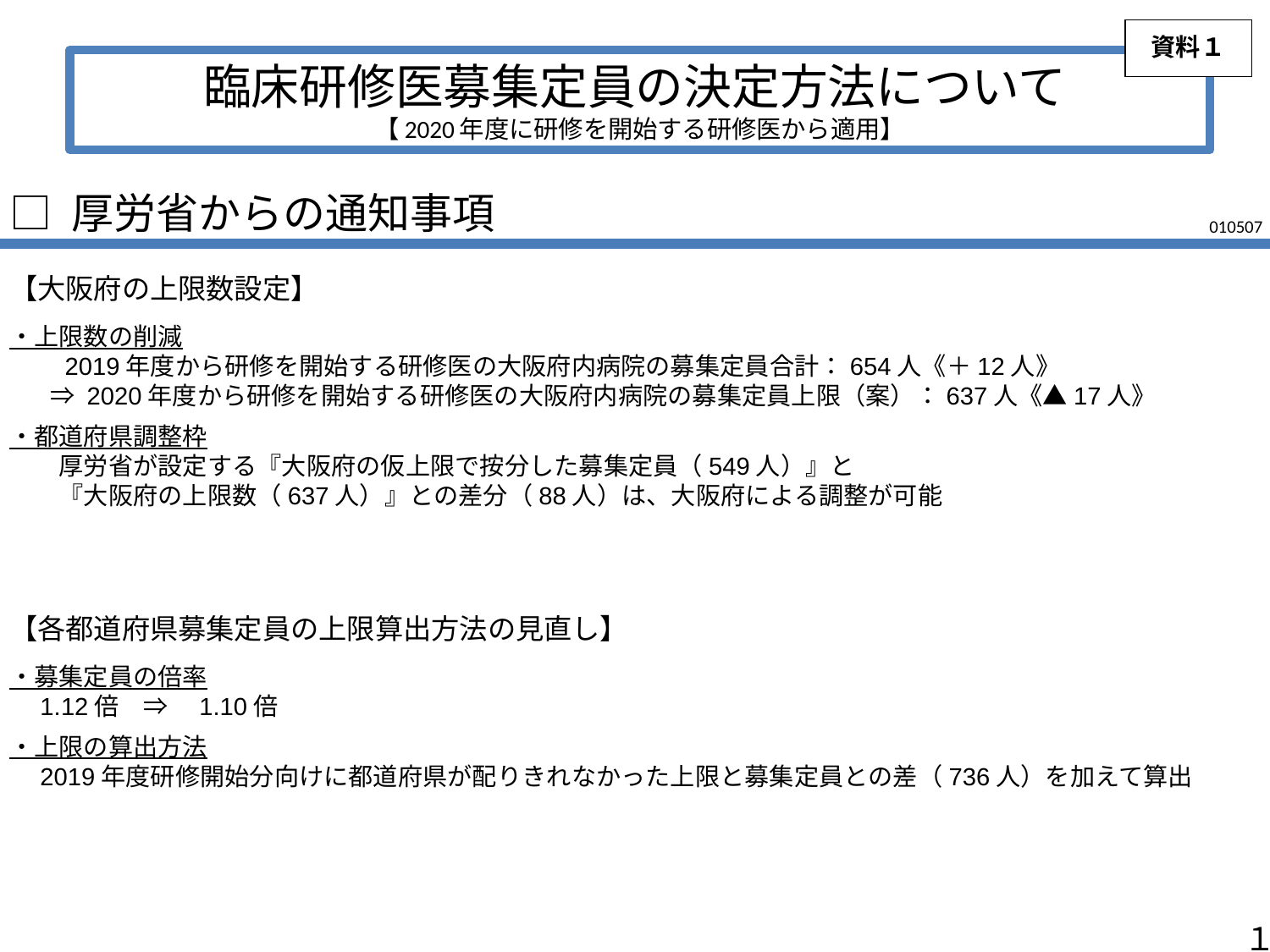

資料１
# 臨床研修医募集定員の決定方法について 【2020年度に研修を開始する研修医から適用】
□ 厚労省からの通知事項

【大阪府の上限数設定】

・上限数の削減
　　2019年度から研修を開始する研修医の大阪府内病院の募集定員合計：654人《＋12人》
　   ⇒ 2020年度から研修を開始する研修医の大阪府内病院の募集定員上限（案）：637人《▲17人》

・都道府県調整枠
　　厚労省が設定する『大阪府の仮上限で按分した募集定員（549人）』と
　　『大阪府の上限数（637人）』との差分（88人）は、大阪府による調整が可能

【各都道府県募集定員の上限算出方法の見直し】

・募集定員の倍率
　1.12倍　⇒　1.10倍

・上限の算出方法
　2019年度研修開始分向けに都道府県が配りきれなかった上限と募集定員との差（736人）を加えて算出

010507
１